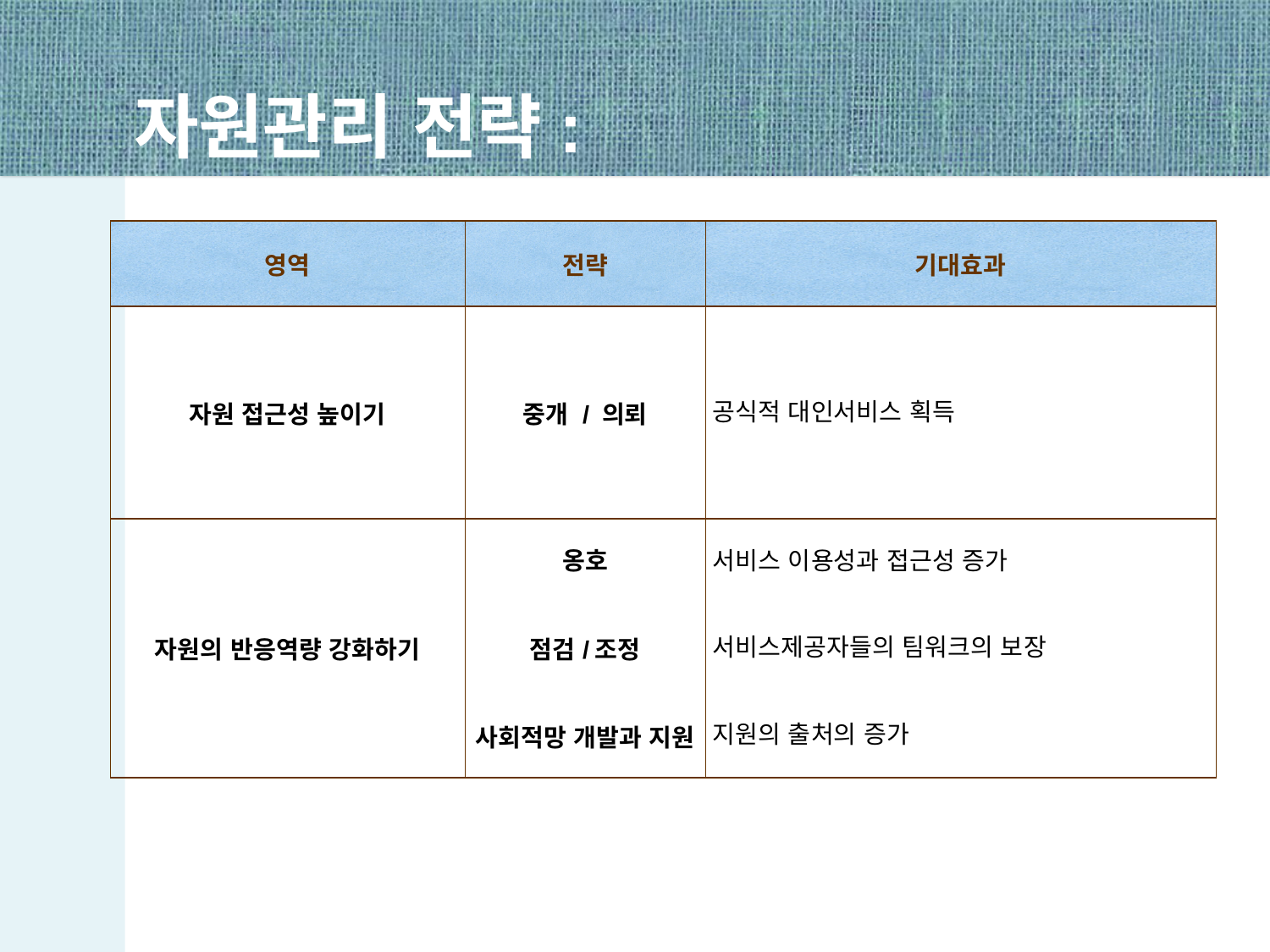

자원관리 전략:
| 영역 | 전략 | 기대효과 |
| --- | --- | --- |
| 자원 접근성 높이기 | 중개 / 의뢰 | 공식적 대인서비스 획득 |
| 자원의 반응역량 강화하기 | 옹호 점검/조정 사회적망 개발과 지원 | 서비스 이용성과 접근성 증가 서비스제공자들의 팀워크의 보장 지원의 출처의 증가 |